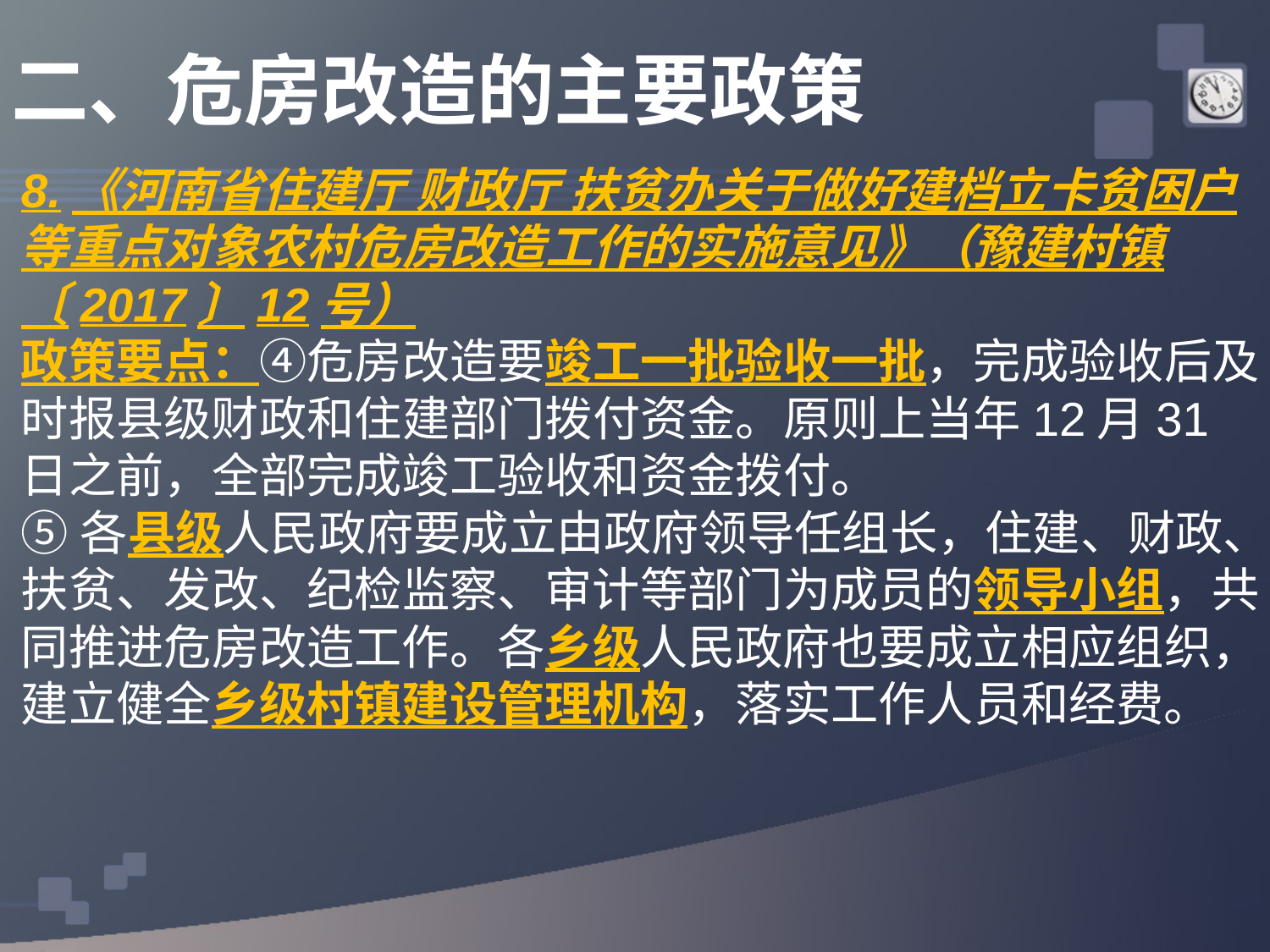

# 二、危房改造的主要政策
8.《河南省住建厅 财政厅 扶贫办关于做好建档立卡贫困户等重点对象农村危房改造工作的实施意见》（豫建村镇〔2017〕12号）
政策要点：④危房改造要竣工一批验收一批，完成验收后及时报县级财政和住建部门拨付资金。原则上当年12月31日之前，全部完成竣工验收和资金拨付。
⑤各县级人民政府要成立由政府领导任组长，住建、财政、扶贫、发改、纪检监察、审计等部门为成员的领导小组，共同推进危房改造工作。各乡级人民政府也要成立相应组织，建立健全乡级村镇建设管理机构，落实工作人员和经费。